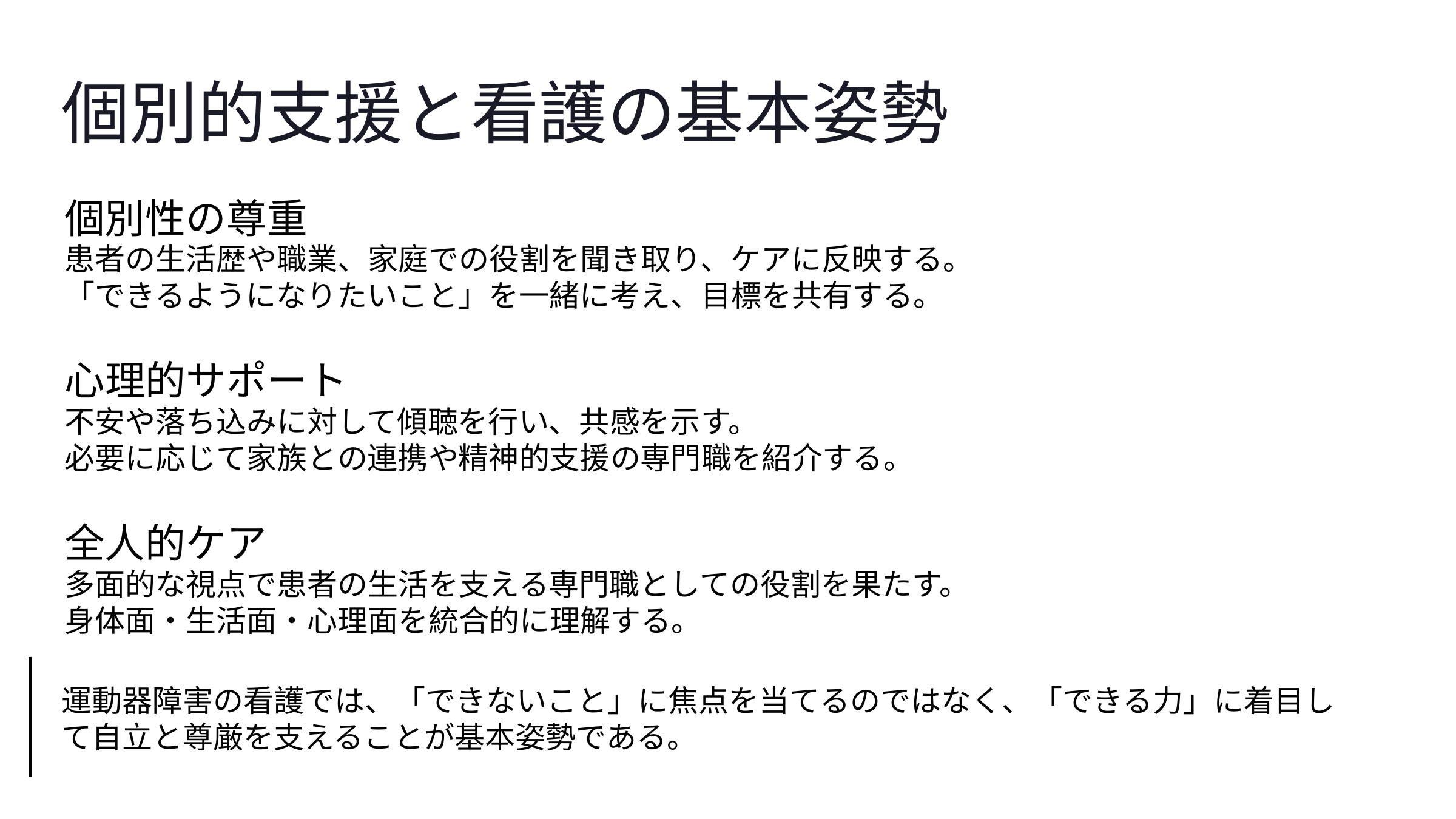

個別的支援と看護の基本姿勢
個別性の尊重
患者の生活歴や職業、家庭での役割を聞き取り、ケアに反映する。
「できるようになりたいこと」を一緒に考え、目標を共有する。
心理的サポート
不安や落ち込みに対して傾聴を行い、共感を示す。
必要に応じて家族との連携や精神的支援の専門職を紹介する。
全人的ケア
多面的な視点で患者の生活を支える専門職としての役割を果たす。
身体面・生活面・心理面を統合的に理解する。

運動器障害の看護では、「できないこと」に焦点を当てるのではなく、「できる力」に着目して自立と尊厳を支えることが基本姿勢である。